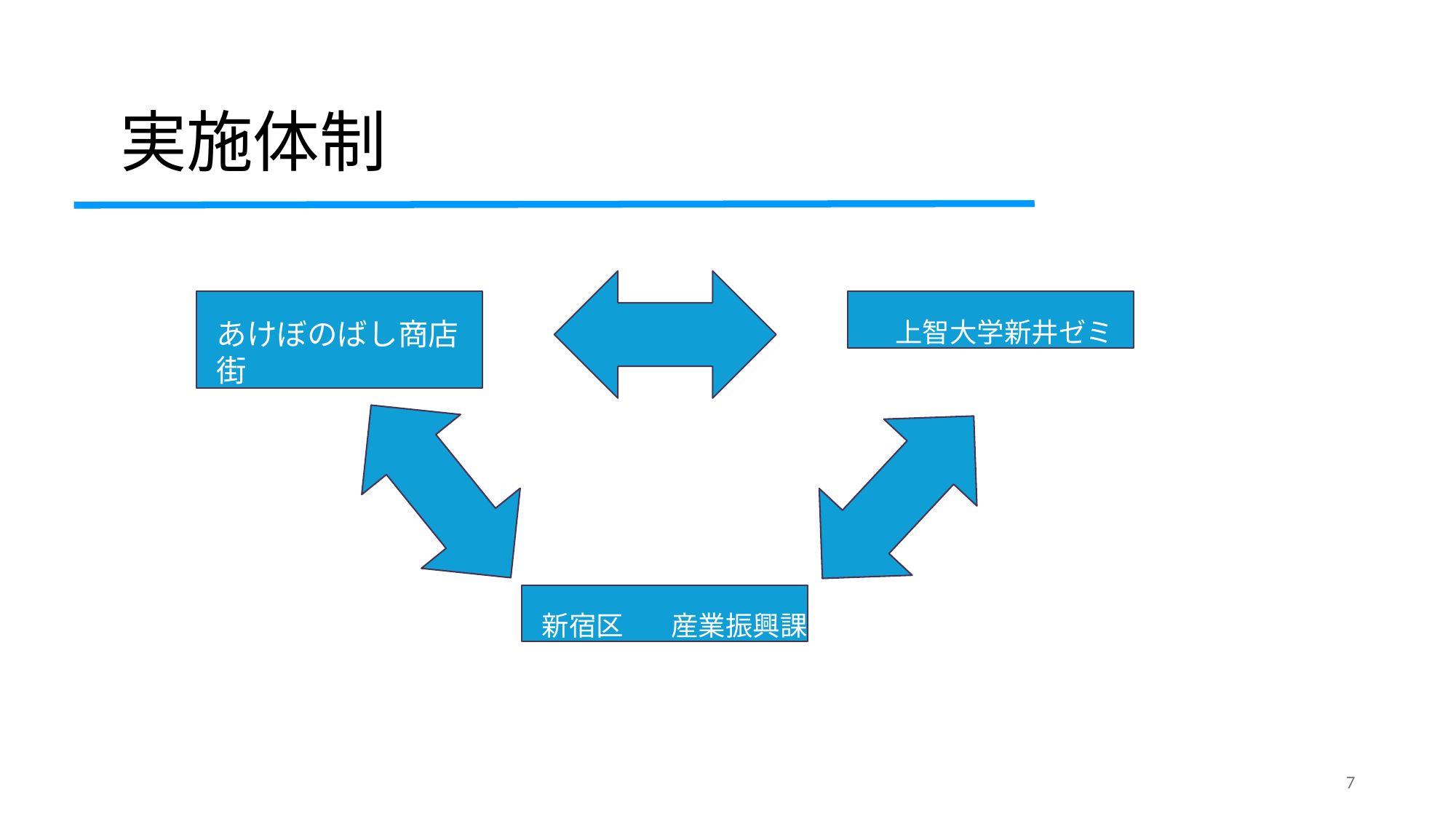

# 実施体制

あけぼのばし商店街
上智大学新井ゼミ

新宿区	産業振興課
7